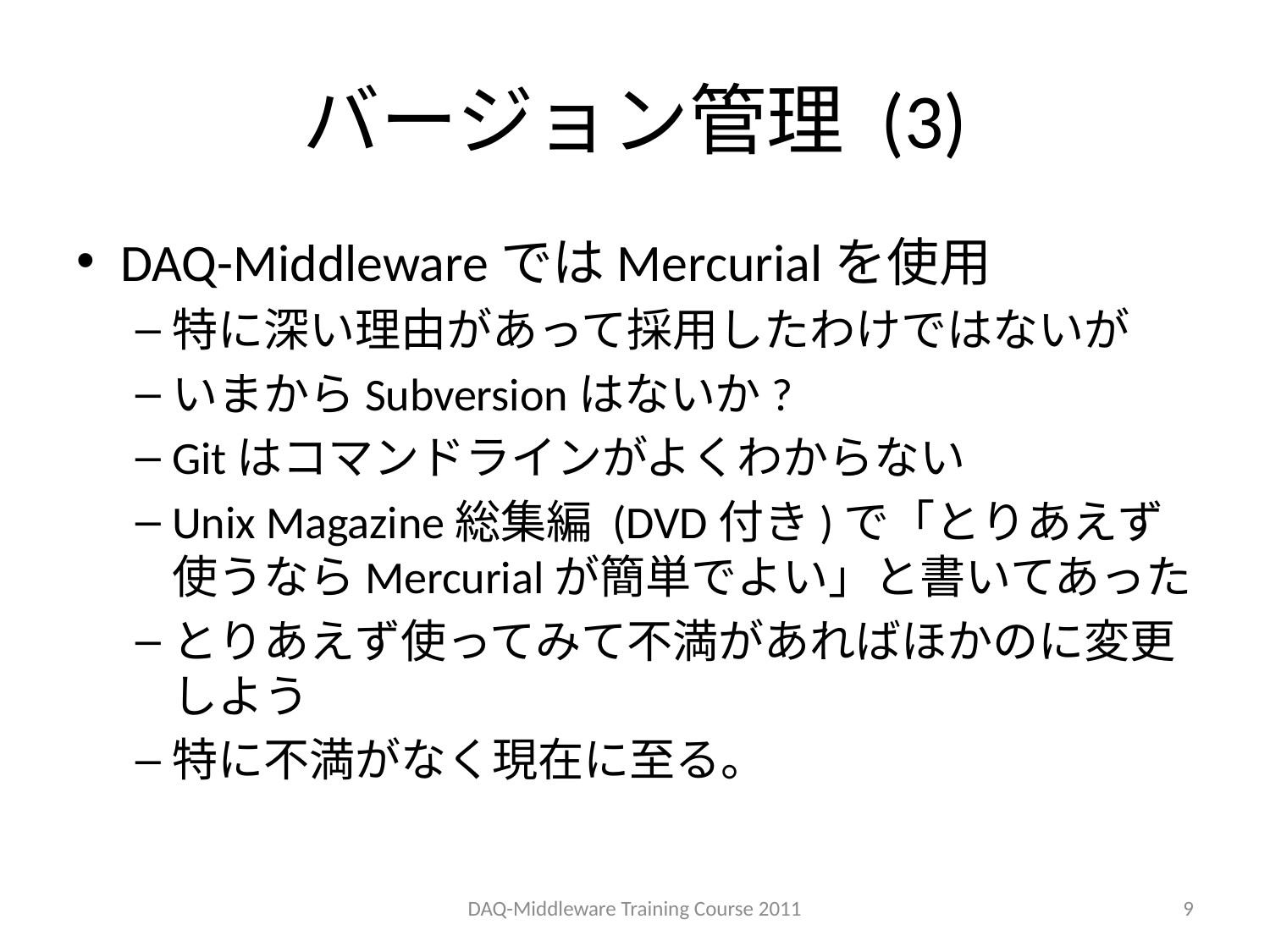

# バージョン管理 (3)
DAQ-MiddlewareではMercurialを使用
特に深い理由があって採用したわけではないが
いまからSubversionはないか?
Gitはコマンドラインがよくわからない
Unix Magazine総集編 (DVD付き)で「とりあえず使うならMercurialが簡単でよい」と書いてあった
とりあえず使ってみて不満があればほかのに変更しよう
特に不満がなく現在に至る。
DAQ-Middleware Training Course 2011
9